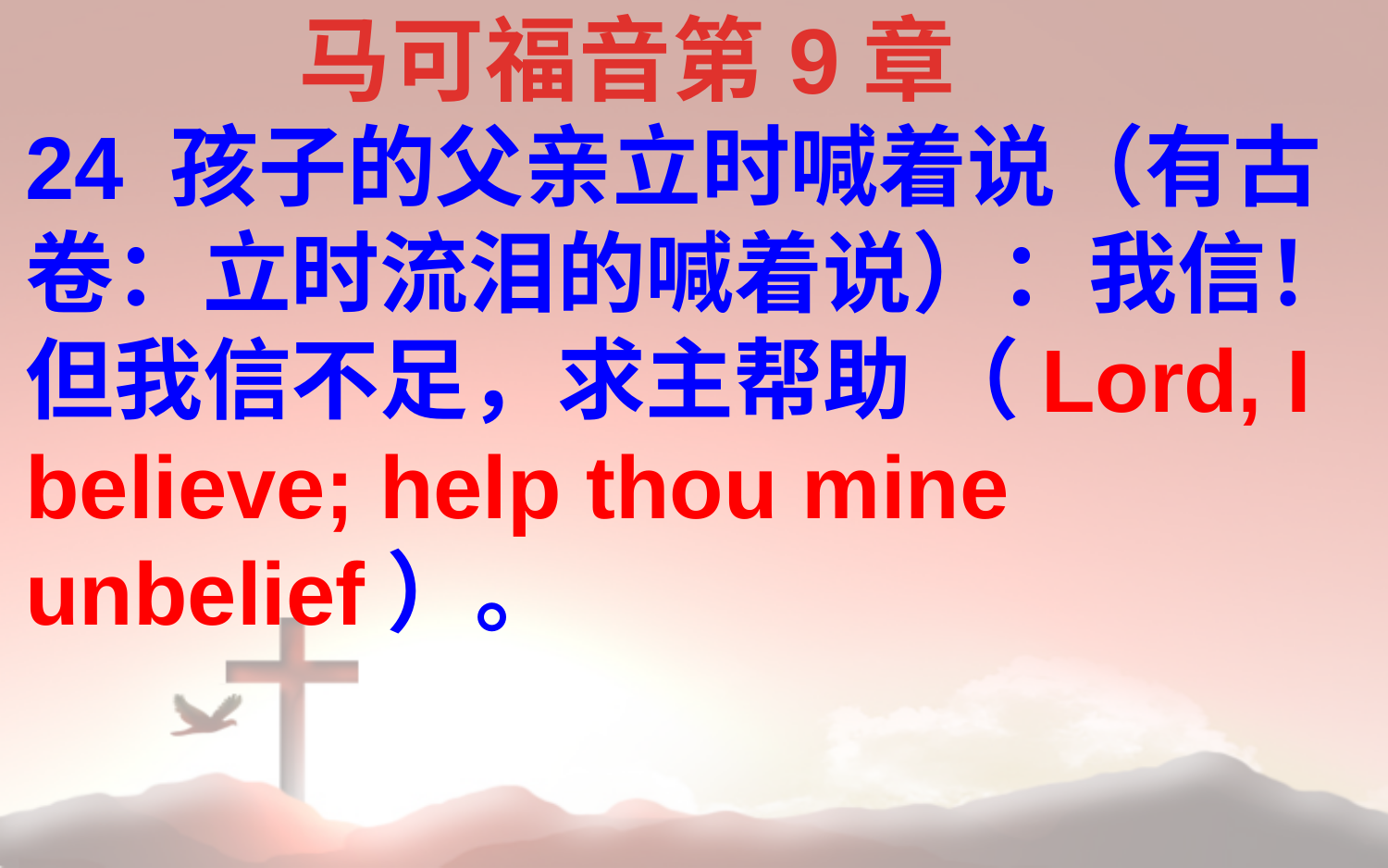

马可福音第9章
24 孩子的父亲立时喊着说（有古卷：立时流泪的喊着说）：我信！但我信不足，求主帮助 （Lord, I believe; help thou mine unbelief）。